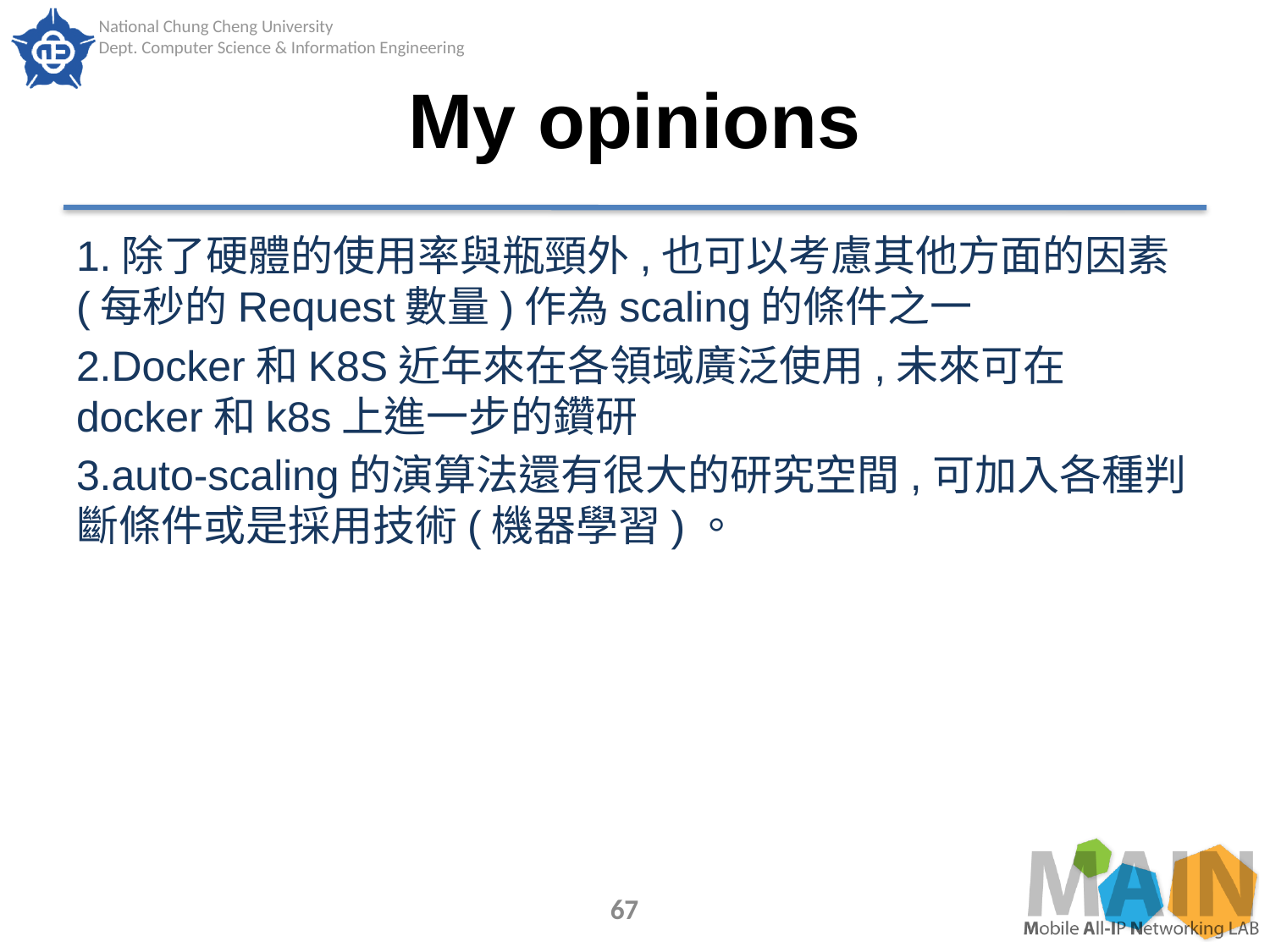

# My opinions
1.除了硬體的使用率與瓶頸外,也可以考慮其他方面的因素(每秒的Request數量)作為scaling的條件之一
2.Docker和K8S近年來在各領域廣泛使用,未來可在docker和k8s上進一步的鑽研
3.auto-scaling的演算法還有很大的研究空間,可加入各種判斷條件或是採用技術(機器學習)。
67